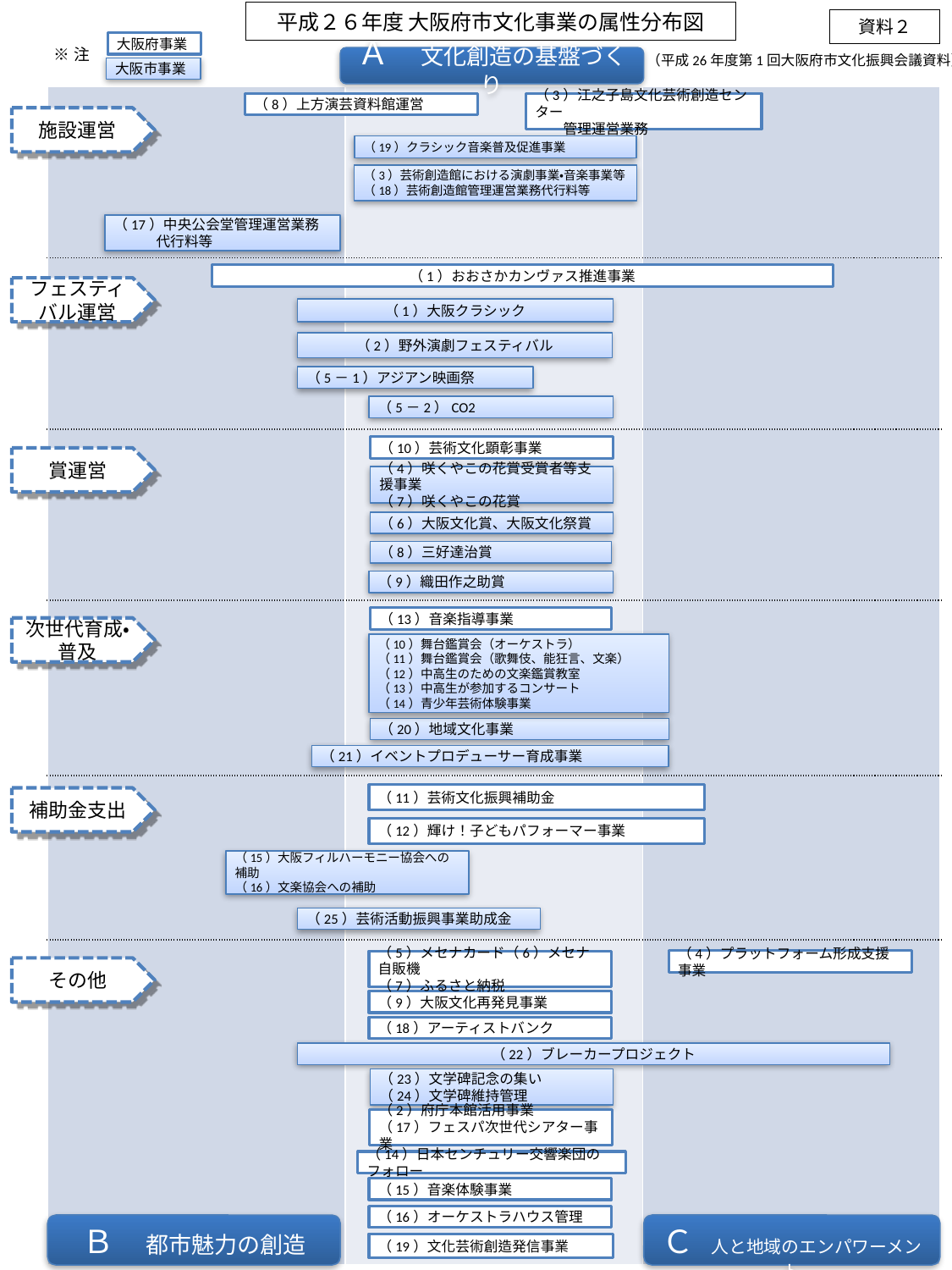

平成２６年度 大阪府市文化事業の属性分布図
資料２
大阪府事業
※注
（平成26年度第1回大阪府市文化振興会議資料）
Ａ　文化創造の基盤づくり
大阪市事業
|  |  |  |
| --- | --- | --- |
|  |  |  |
|  |  |  |
|  |  |  |
|  |  |  |
|  |  |  |
（8）上方演芸資料館運営
（3）江之子島文化芸術創造センター
　　管理運営業務
施設運営
（19）クラシック音楽普及促進事業
（3）芸術創造館における演劇事業・音楽事業等
（18）芸術創造館管理運営業務代行料等
（17）中央公会堂管理運営業務
　　　代行料等
（1）おおさかカンヴァス推進事業
フェスティバル運営
（1）大阪クラシック
（2）野外演劇フェスティバル
（5－1）アジアン映画祭
（5－2）CO2
（10）芸術文化顕彰事業
賞運営
（4）咲くやこの花賞受賞者等支援事業
（7）咲くやこの花賞
（6）大阪文化賞、大阪文化祭賞
（8）三好達治賞
（9）織田作之助賞
（13）音楽指導事業
次世代育成・普及
（10）舞台鑑賞会（オーケストラ）
（11）舞台鑑賞会（歌舞伎、能狂言、文楽）
（12）中高生のための文楽鑑賞教室
（13）中高生が参加するコンサート
（14）青少年芸術体験事業
（20）地域文化事業
（21）イベントプロデューサー育成事業
（11）芸術文化振興補助金
補助金支出
（12）輝け！子どもパフォーマー事業
（15）大阪フィルハーモニー協会への補助
（16）文楽協会への補助
（25）芸術活動振興事業助成金
（4）プラットフォーム形成支援事業
（5）メセナカード（6）メセナ自販機
（7）ふるさと納税
その他
（9）大阪文化再発見事業
（18）アーティストバンク
（22）ブレーカープロジェクト
（23）文学碑記念の集い
（24）文学碑維持管理
（2）府庁本館活用事業
（17）フェスパ次世代シアター事業
（14）日本センチュリー交響楽団のフォロー
（15）音楽体験事業
（16）オーケストラハウス管理
Ｂ　都市魅力の創造
Ｃ　人と地域のエンパワーメント
（19）文化芸術創造発信事業